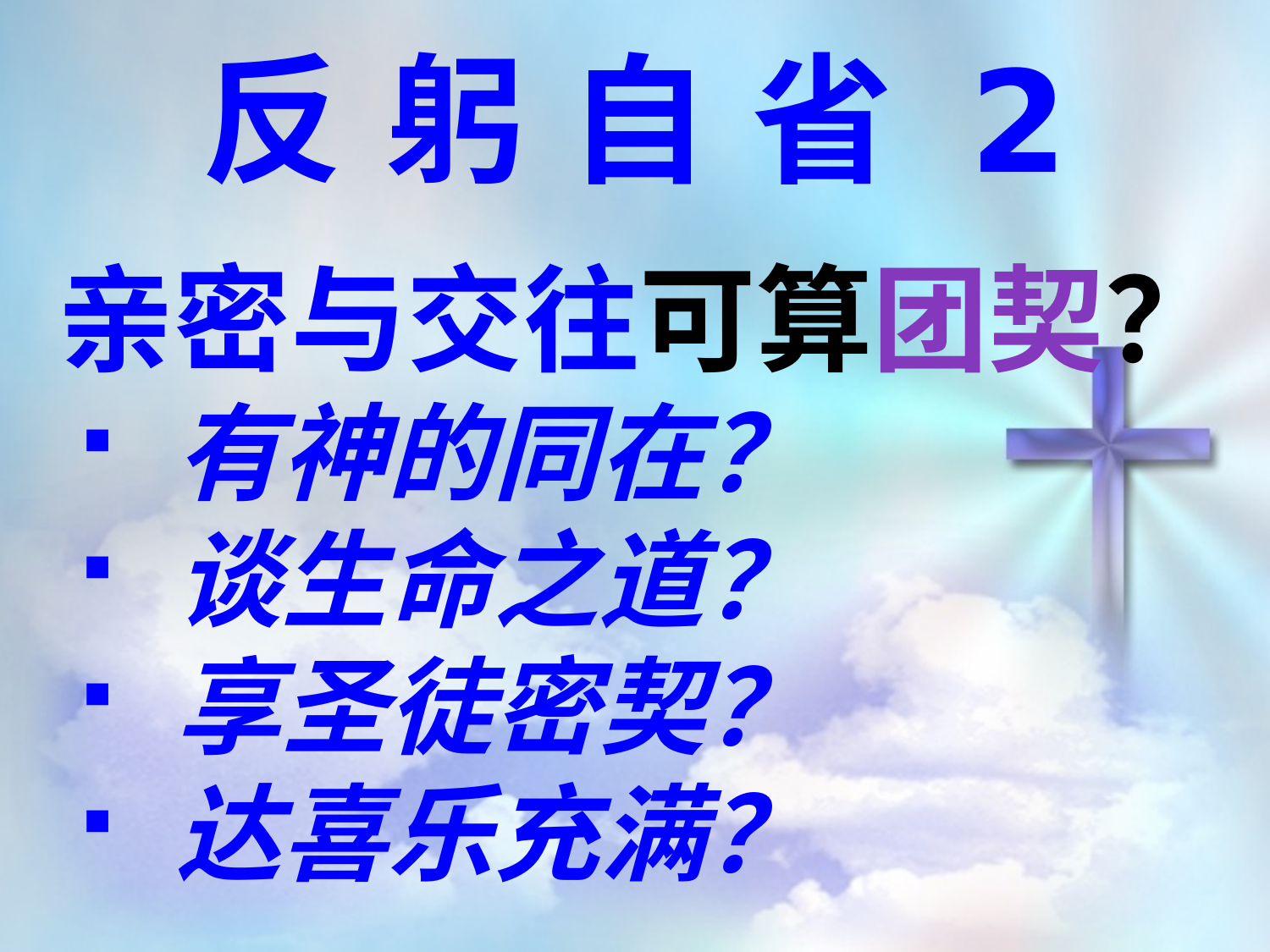

反躬自省2
亲密与交往可算团契？
有神的同在？
谈生命之道？
享圣徒密契？
达喜乐充满？